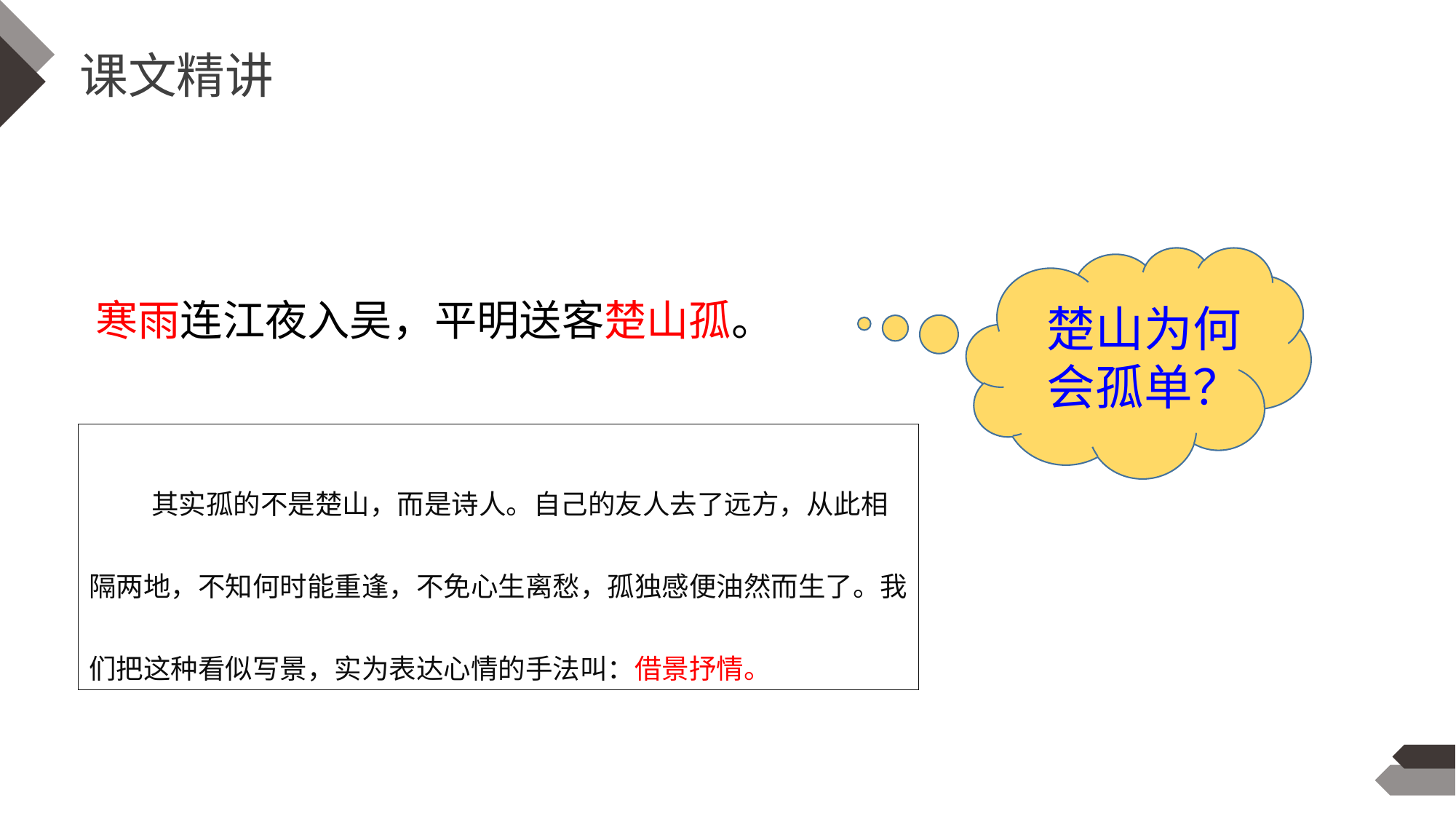

课文精讲

楚山为何会孤单？
寒雨连江夜入吴，平明送客楚山孤。
        其实孤的不是楚山，而是诗人。自己的友人去了远方，从此相隔两地，不知何时能重逢，不免心生离愁，孤独感便油然而生了。我们把这种看似写景，实为表达心情的手法叫：借景抒情。